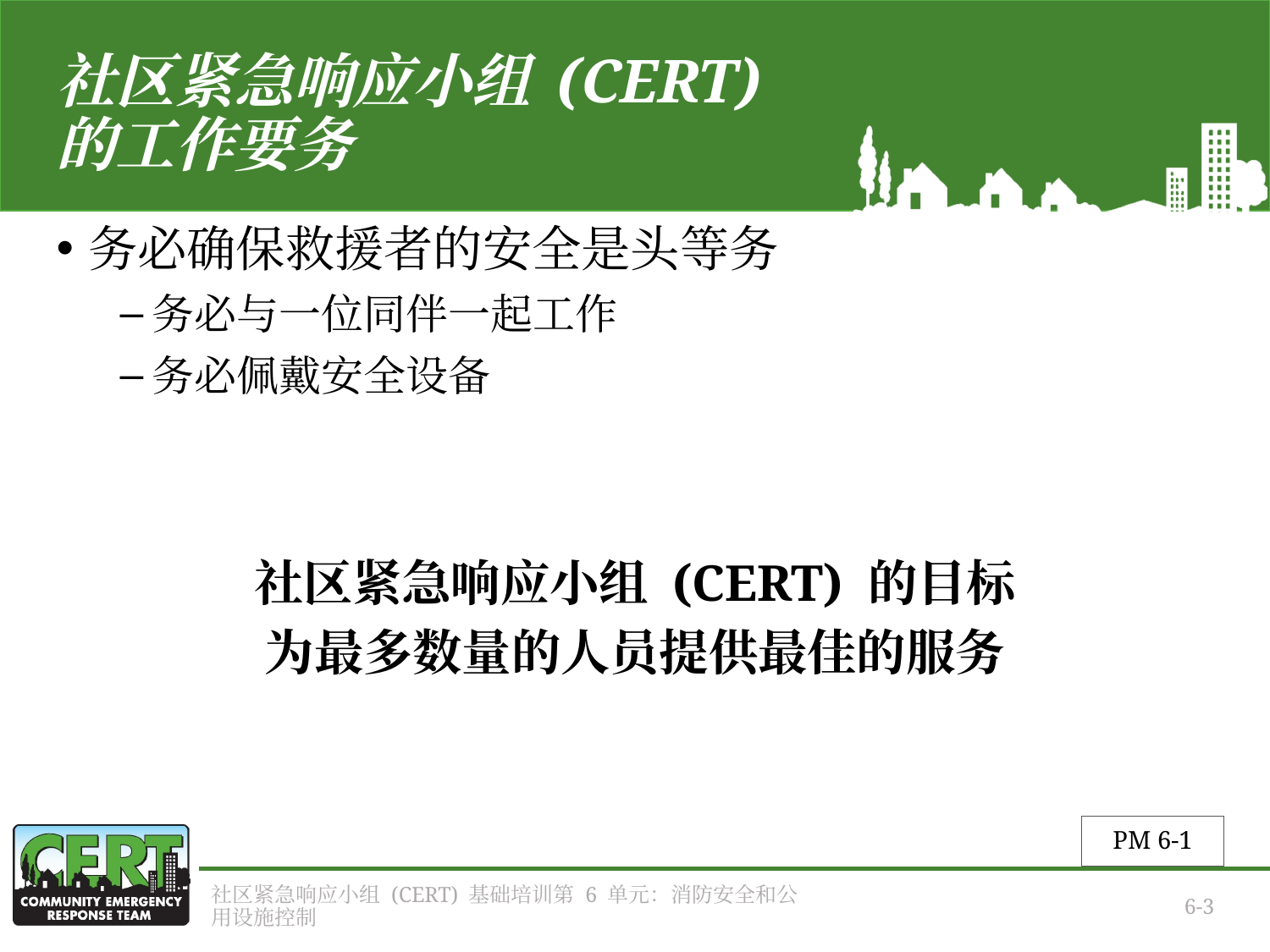

# 社区紧急响应小组 (CERT) 的工作要务
务必确保救援者的安全是头等务
务必与一位同伴一起工作
务必佩戴安全设备

社区紧急响应小组 (CERT) 的目标
为最多数量的人员提供最佳的服务

PM 6-1
社区紧急响应小组 (CERT) 基础培训第 6 单元：消防安全和公用设施控制
6-3